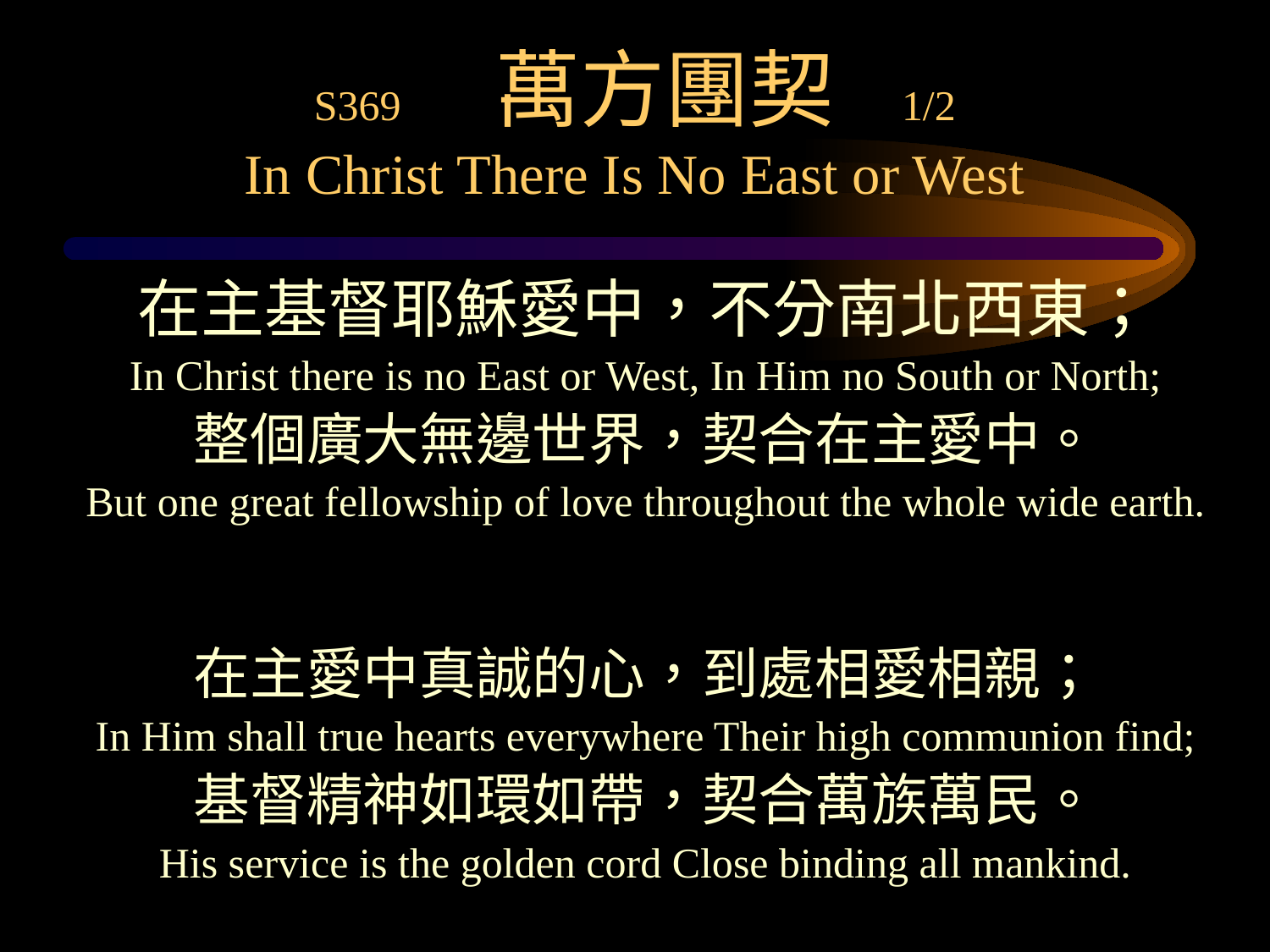

# S369        萬方團契     1/2 In Christ There Is No East or West

在主基督耶穌愛中，不分南北西東；
In Christ there is no East or West, In Him no South or North;
整個廣大無邊世界，契合在主愛中。
But one great fellowship of love throughout the whole wide earth.

在主愛中真誠的心，到處相愛相親；
In Him shall true hearts everywhere Their high communion find;
基督精神如環如帶，契合萬族萬民。
His service is the golden cord Close binding all mankind.